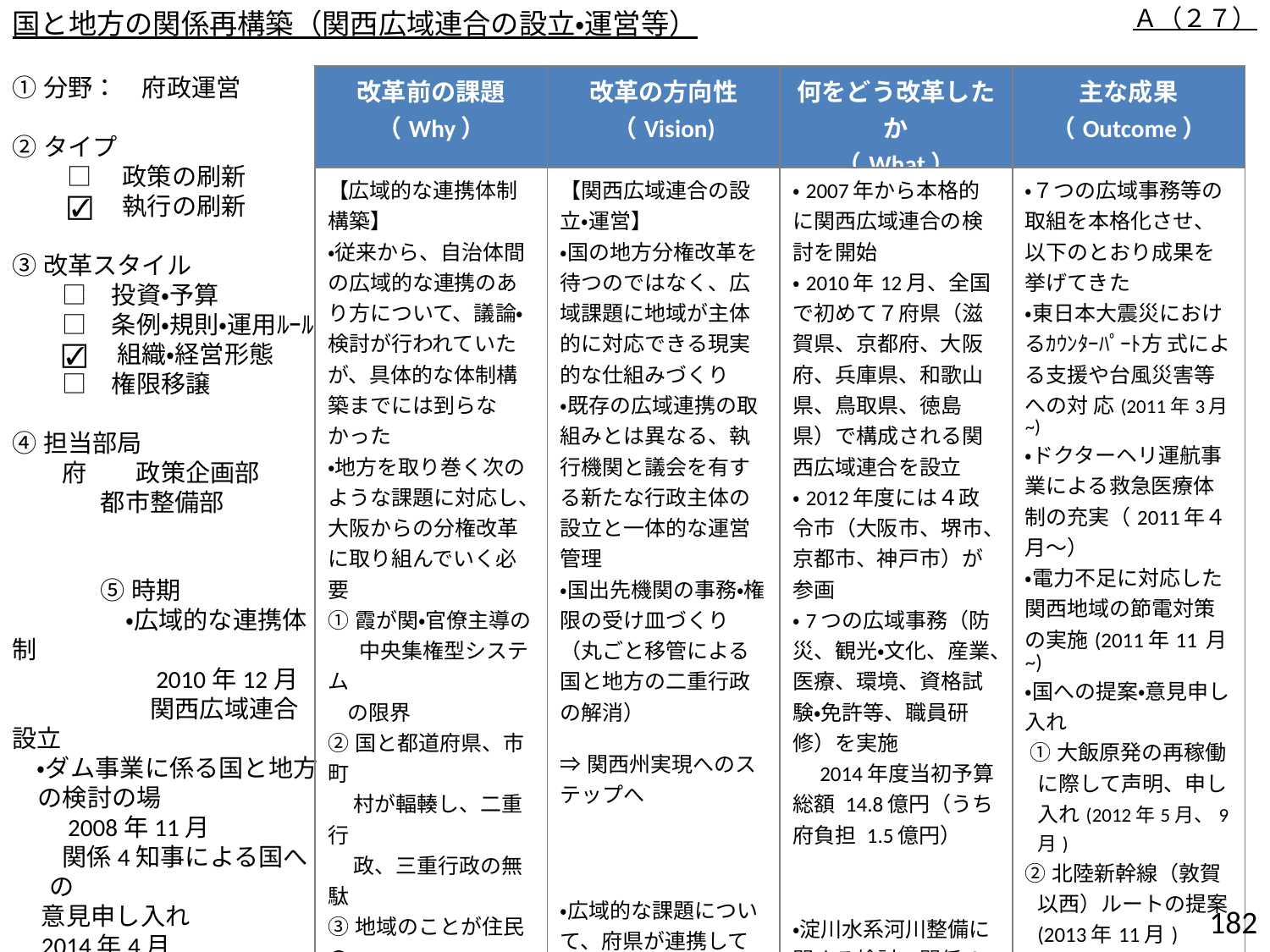

国と地方の関係再構築（関西広域連合の設立・運営等）
Ａ（２７）
①分野：　府政運営

②タイプ
　　 □ 　政策の刷新
　　 ☑ 　執行の刷新

③改革スタイル
　　□　投資・予算
　　□　条例・規則・運用ﾙｰﾙ
　　☑ 　組織・経営形態
　　□　権限移譲

④担当部局
　　府　　政策企画部
都市整備部

⑤時期
　・広域的な連携体制
　　2010年12月
　　関西広域連合設立
　・ダム事業に係る国と地方の検討の場
　　2008年11月
　　関係4知事による国への
意見申し入れ
2014年4月
「淀川水系水利用検討会」発足
| 改革前の課題 （Why） | 改革の方向性 （Vision) | 何をどう改革したか （What） | 主な成果 （Outcome） |
| --- | --- | --- | --- |
| 【広域的な連携体制構築】 ・従来から、自治体間の広域的な連携のあり方について、議論・検討が行われていたが、具体的な体制構築までには到らなかった ・地方を取り巻く次のような課題に対応し、大阪からの分権改革に取り組んでいく必要 ①霞が関・官僚主導の 　中央集権型システム の限界　 ②国と都道府県、市町 　 村が輻輳し、二重行 　 政、三重行政の無駄 ③地域のことが住民の 　 意思から遠いところ 　 （国）で決定 【ダム事業に係る国と地方の検討の場】 ・ダム事業は地方も事業費の一部を負担するが、国主導であり、「地域のことは地域で決める」ための検討の場すら未設置 | 【関西広域連合の設立・運営】 ・国の地方分権改革を待つのではなく、広域課題に地域が主体的に対応できる現実的な仕組みづくり ・既存の広域連携の取組みとは異なる、執行機関と議会を有する新たな行政主体の設立と一体的な運営管理 ・国出先機関の事務・権限の受け皿づくり（丸ごと移管による国と地方の二重行政の解消） ⇒関西州実現へのステップへ ・広域的な課題について、府県が連携して国へ働きかけるなど取組みを進める | ・2007年から本格的に関西広域連合の検討を開始 ・2010年12月、全国で初めて７府県（滋賀県、京都府、大阪府、兵庫県、和歌山県、鳥取県、徳島県）で構成される関西広域連合を設立 ・2012年度には４政令市（大阪市、堺市、京都市、神戸市）が参画 ・7つの広域事務（防災、観光・文化、産業、医療、環境、資格試験・免許等、職員研修）を実施 　2014年度当初予算総額 14.8億円（うち府負担 1.5億円） ・淀川水系河川整備に関する検討、関係４知事による国への意見申し入れ(2008年11月) ・淀川水系５ダムに関する要望を民主党、国土交通大臣へ提出（2011年１月） | ・７つの広域事務等の取組を本格化させ、以下のとおり成果を挙げてきた ・東日本大震災におけるｶｳﾝﾀｰﾊﾟｰﾄ方 式による支援や台風災害等への対 応(2011年3月~) ・ドクターヘリ運航事業による救急医療体制の充実（2011年４月～） ・電力不足に対応した関西地域の節電対策の実施(2011年11 月~) ・国への提案・意見申し入れ ①大飯原発の再稼働 に際して声明、申し入れ(2012年5月、9月) ②北陸新幹線（敦賀以西）ルートの提案(2013年11月) ・水需要予測の下方修正に伴う既存ダムの利水容量活用について検討を行う「淀川水系水利用検討会」が発足（2014年４月） |
182